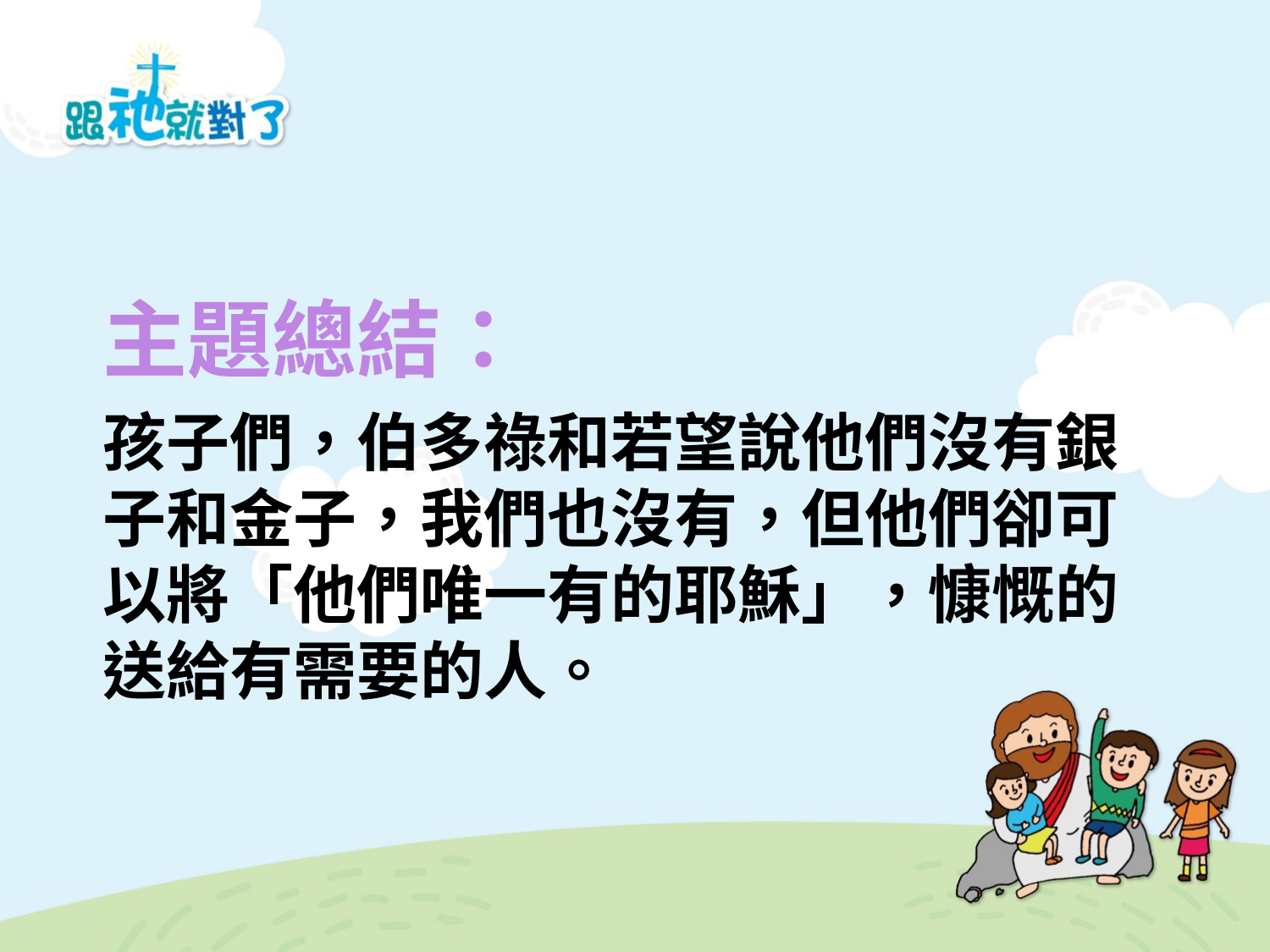

主題總結：
孩子們，伯多祿和若望說他們沒有銀子和金子，我們也沒有，但他們卻可以將「他們唯一有的耶穌」，慷慨的送給有需要的人。